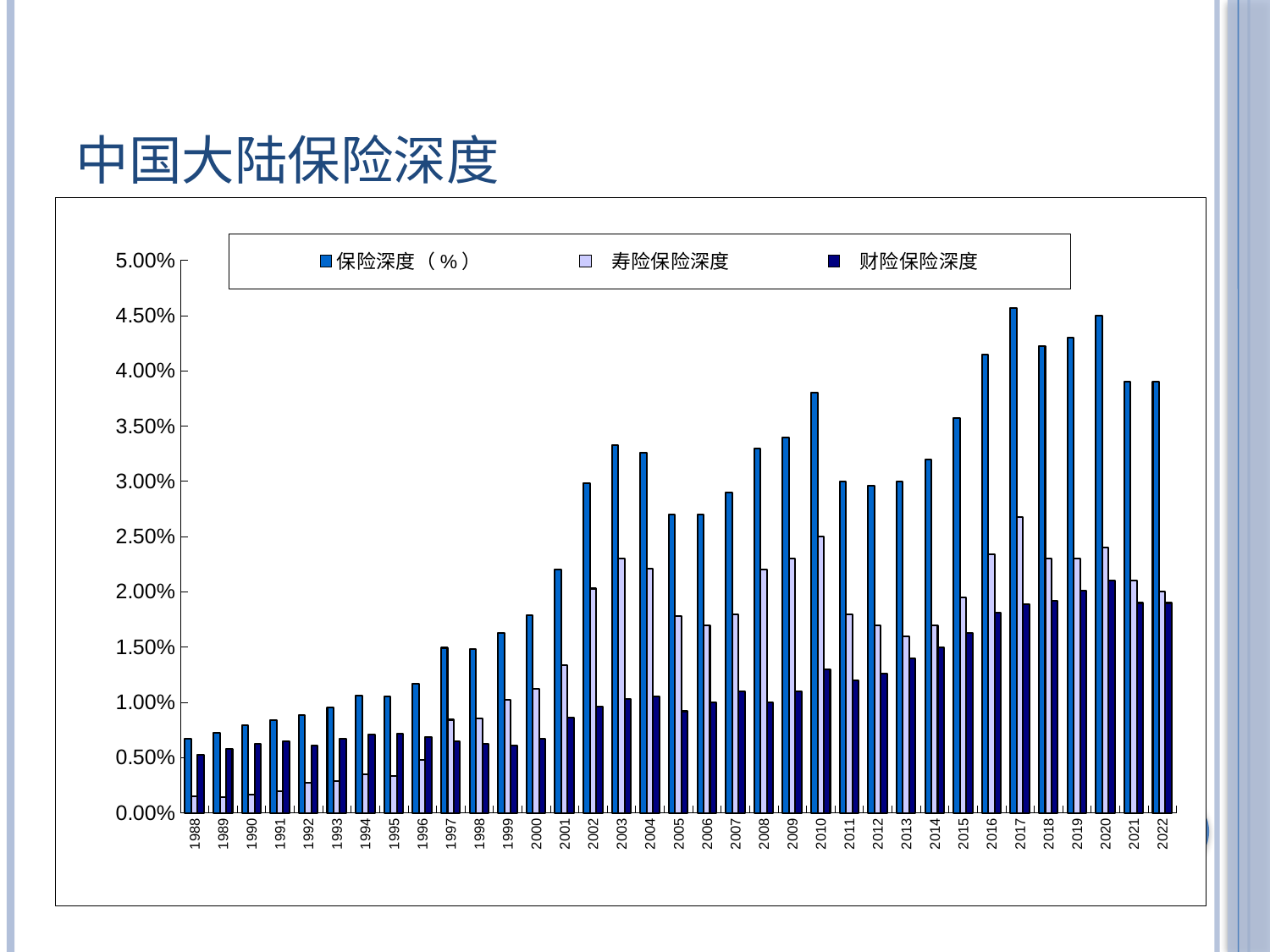

# 中国大陆保险深度

### Chart

| Category | 保险深度（%） |   寿险保险深度 |   财险保险深度 |
|---|---|---|---|
| 1988 | 0.0067409290000000005 | 0.001493455 | 0.005247474 |
| 1989 | 0.007240412 | 0.001452292 | 0.00578812 |
| 1990 | 0.007957591 | 0.001672313 | 0.006285278 |
| 1991 | 0.008416629 | 0.001954695 | 0.006461934 |
| 1992 | 0.008837829 | 0.002713612 | 0.006124217 |
| 1993 | 0.009574006999999999 | 0.002852655 | 0.006721352 |
| 1994 | 0.010592523 | 0.003464544 | 0.007127979 |
| 1995 | 0.010521887 | 0.003320901 | 0.007200986 |
| 1996 | 0.011662862999999999 | 0.004810931 | 0.006851932 |
| 1997 | 0.014944256 | 0.008433771 | 0.006510485 |
| 1998 | 0.014861791000000001 | 0.008581701 | 0.00628009 |
| 1999 | 0.0163 | 0.0102 | 0.0061 |
| 2000 | 0.0179 | 0.011200000000000002 | 0.0067 |
| 2001 | 0.022000000000000002 | 0.0134 | 0.0086 |
| 2002 | 0.0298 | 0.0203 | 0.0096 |
| 2003 | 0.0333 | 0.023 | 0.0103 |
| 2004 | 0.0326 | 0.0221 | 0.0105 |
| 2005 | 0.027000000000000003 | 0.0178 | 0.0092 |
| 2006 | 0.027000000000000003 | 0.017 | 0.01 |
| 2007 | 0.028999999999999998 | 0.018000000000000002 | 0.011000000000000001 |
| 2008 | 0.033 | 0.022000000000000002 | 0.01 |
| 2009 | 0.034 | 0.023 | 0.011000000000000001 |
| 2010 | 0.038 | 0.025 | 0.013000000000000001 |
| 2011 | 0.03 | 0.018000000000000002 | 0.012 |
| 2012 | 0.0296 | 0.017 | 0.0126 |
| 2013 | 0.03 | 0.016 | 0.014 |
| 2014 | 0.032 | 0.017 | 0.015 |
| 2015 | 0.0357 | 0.0195 | 0.0163 |
| 2016 | 0.0415 | 0.023399999999999997 | 0.0181 |
| 2017 | 0.0457 | 0.0268 | 0.0189 |
| 2018 | 0.0422 | 0.023 | 0.0192 |
| 2019 | 0.043 | 0.023 | 0.0201 |
| 2020 | 0.045 | 0.024 | 0.021 |
| 2021 | 0.039 | 0.021 | 0.019 |
| 2022 | 0.039 | 0.02 | 0.019 |